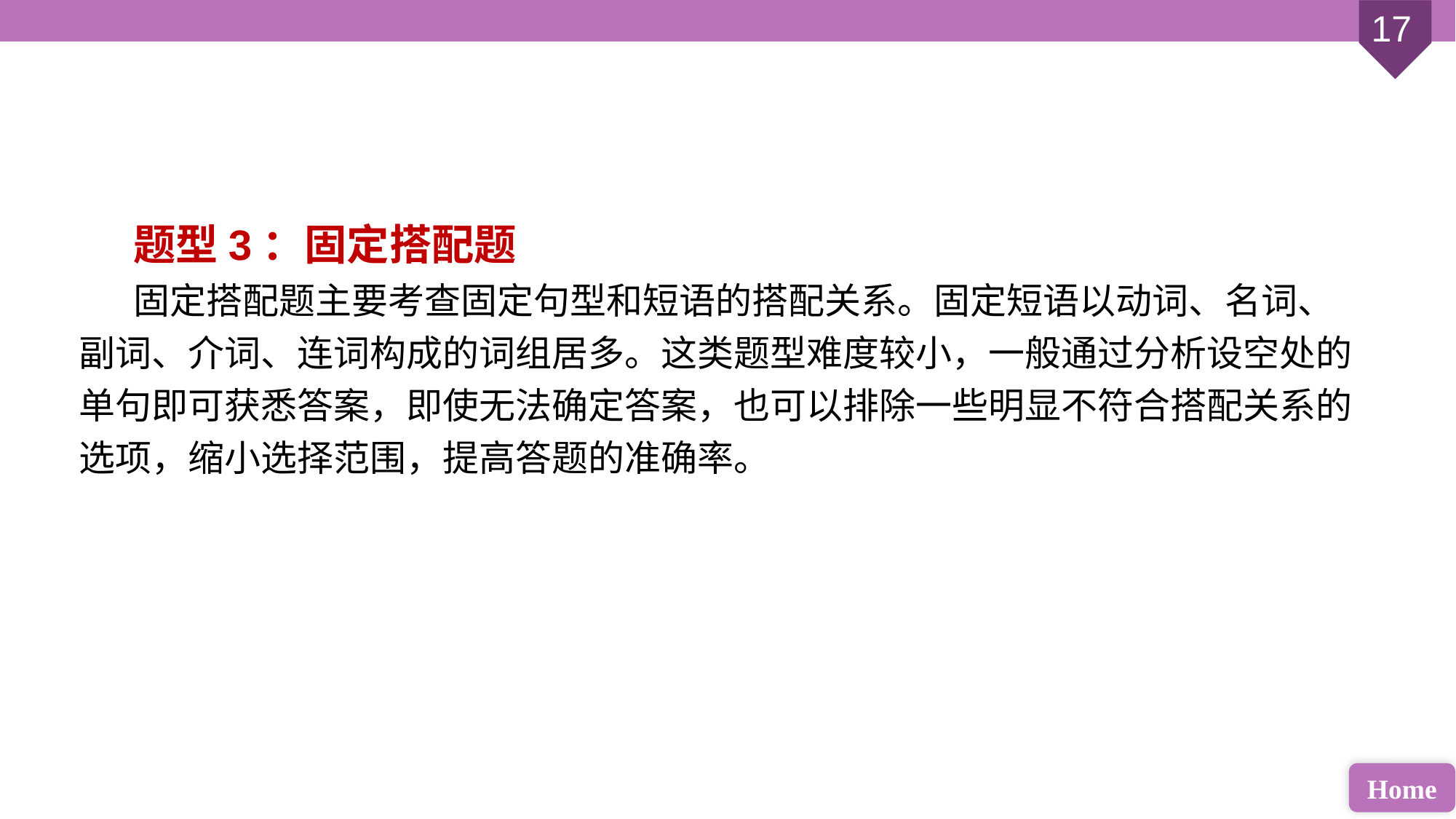

题型3：固定搭配题
固定搭配题主要考查固定句型和短语的搭配关系。固定短语以动词、名词、副词、介词、连词构成的词组居多。这类题型难度较小，一般通过分析设空处的单句即可获悉答案，即使无法确定答案，也可以排除一些明显不符合搭配关系的选项，缩小选择范围，提高答题的准确率。